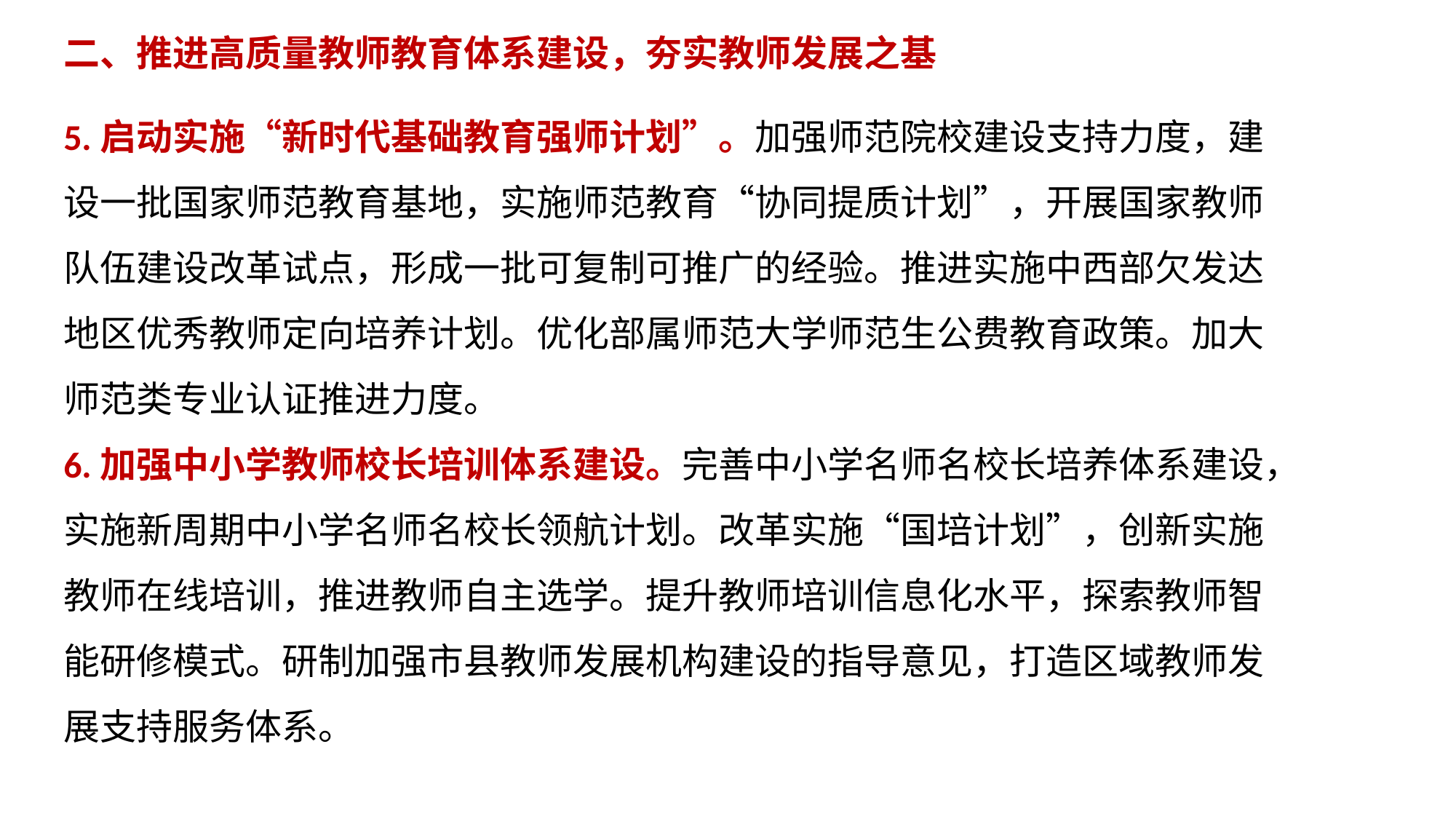

二、推进高质量教师教育体系建设，夯实教师发展之基
5.启动实施“新时代基础教育强师计划”。加强师范院校建设支持力度，建设一批国家师范教育基地，实施师范教育“协同提质计划”，开展国家教师队伍建设改革试点，形成一批可复制可推广的经验。推进实施中西部欠发达地区优秀教师定向培养计划。优化部属师范大学师范生公费教育政策。加大师范类专业认证推进力度。
6.加强中小学教师校长培训体系建设。完善中小学名师名校长培养体系建设，实施新周期中小学名师名校长领航计划。改革实施“国培计划”，创新实施教师在线培训，推进教师自主选学。提升教师培训信息化水平，探索教师智能研修模式。研制加强市县教师发展机构建设的指导意见，打造区域教师发展支持服务体系。